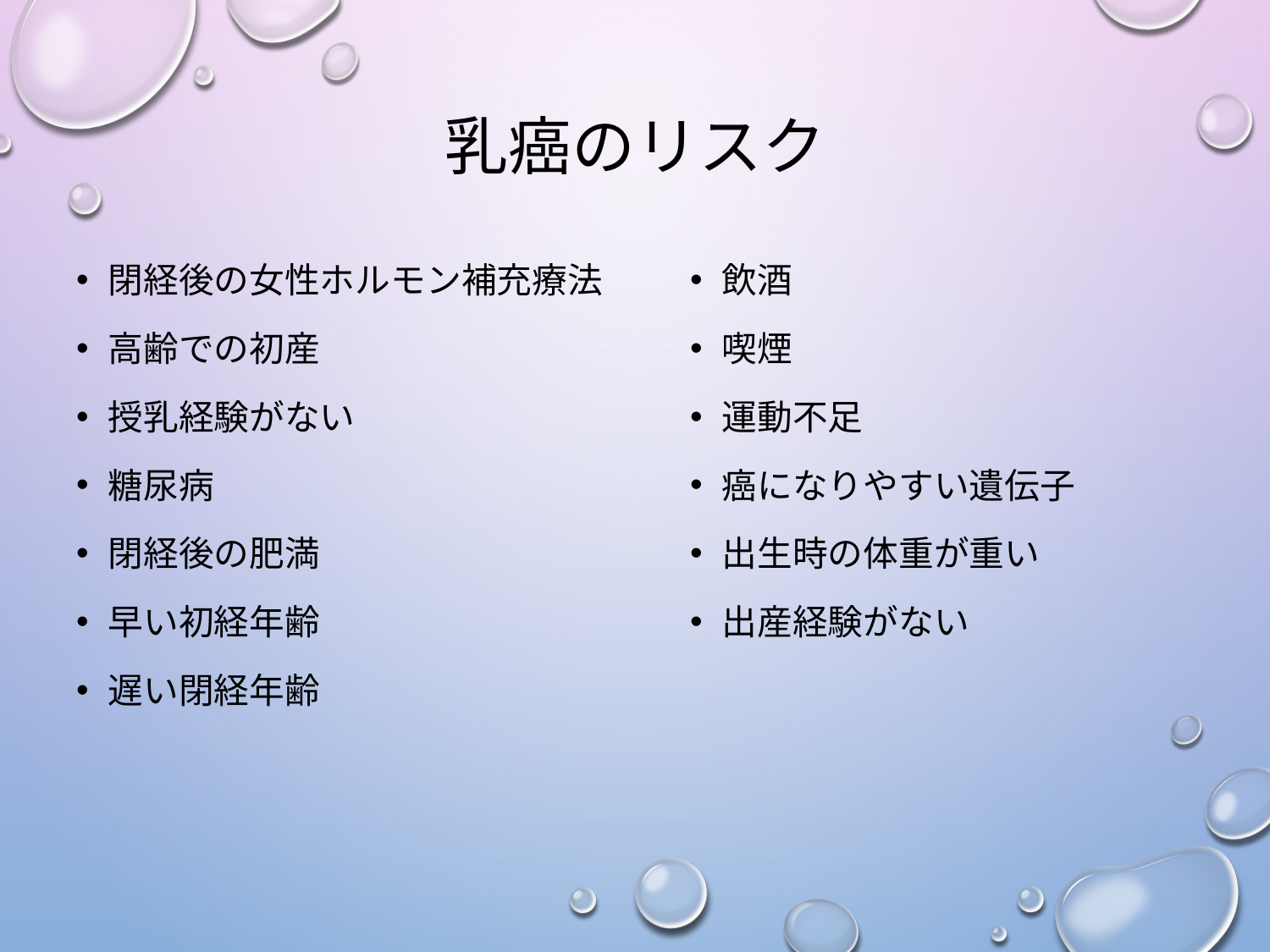

# 乳癌のリスク
閉経後の女性ホルモン補充療法
高齢での初産
授乳経験がない
糖尿病
閉経後の肥満
早い初経年齢
遅い閉経年齢

飲酒
喫煙
運動不足
癌になりやすい遺伝子
出生時の体重が重い
出産経験がない